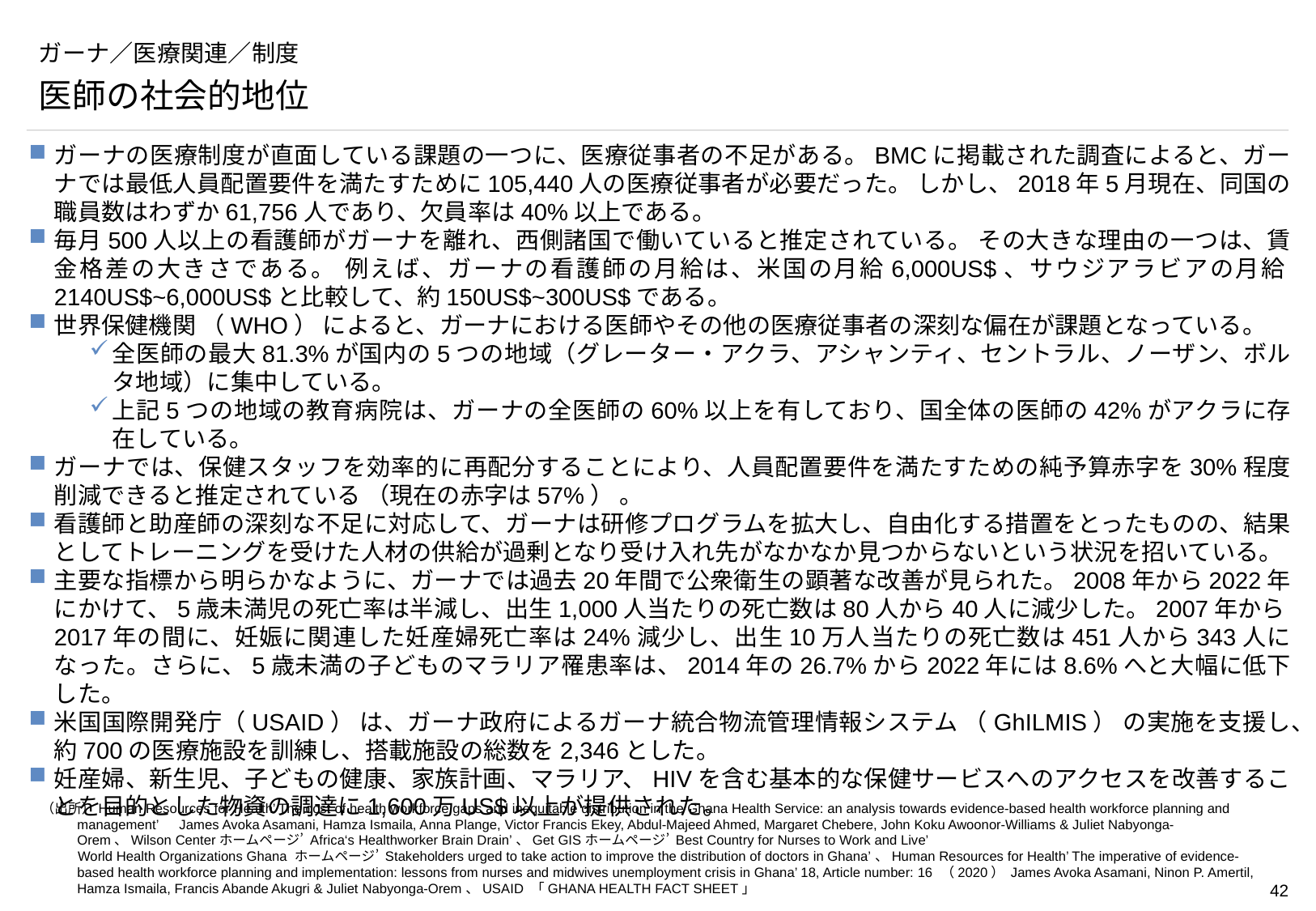

# ガーナ／医療関連／制度
医師の社会的地位
ガーナの医療制度が直面している課題の一つに、医療従事者の不足がある。BMCに掲載された調査によると、ガーナでは最低人員配置要件を満たすために105,440人の医療従事者が必要だった。 しかし、2018年5月現在、同国の職員数はわずか61,756人であり、欠員率は40%以上である。
毎月500人以上の看護師がガーナを離れ、西側諸国で働いていると推定されている。 その大きな理由の一つは、賃金格差の大きさである。 例えば、ガーナの看護師の月給は、米国の月給6,000US$、サウジアラビアの月給2140US$~6,000US$と比較して、約150US$~300US$である。
世界保健機関 （WHO） によると、ガーナにおける医師やその他の医療従事者の深刻な偏在が課題となっている。
全医師の最大81.3%が国内の5つの地域（グレーター・アクラ、アシャンティ、セントラル、ノーザン、ボルタ地域）に集中している。
上記5つの地域の教育病院は、ガーナの全医師の60%以上を有しており、国全体の医師の42%がアクラに存在している。
ガーナでは、保健スタッフを効率的に再配分することにより、人員配置要件を満たすための純予算赤字を30%程度削減できると推定されている （現在の赤字は57%） 。
看護師と助産師の深刻な不足に対応して、ガーナは研修プログラムを拡大し、自由化する措置をとったものの、結果としてトレーニングを受けた人材の供給が過剰となり受け入れ先がなかなか見つからないという状況を招いている。
主要な指標から明らかなように、ガーナでは過去20年間で公衆衛生の顕著な改善が見られた。2008年から2022年にかけて、5歳未満児の死亡率は半減し、出生1,000人当たりの死亡数は80人から40人に減少した。2007年から2017年の間に、妊娠に関連した妊産婦死亡率は24%減少し、出生10万人当たりの死亡数は451人から343人になった。さらに、5歳未満の子どものマラリア罹患率は、2014年の26.7%から2022年には8.6%へと大幅に低下した。
米国国際開発庁（USAID） は、ガーナ政府によるガーナ統合物流管理情報システム （GhILMIS） の実施を支援し、約700の医療施設を訓練し、搭載施設の総数を2,346とした。
妊産婦、新生児、子どもの健康、家族計画、マラリア、HIVを含む基本的な保健サービスへのアクセスを改善することを目的とした物資の調達に1,600万US$以上が提供された。
（出所）Human Resources for Health’ The cost of health workforce gaps and inequitable distribution in the Ghana Health Service: an analysis towards evidence-based health workforce planning and management’　James Avoka Asamani, Hamza Ismaila, Anna Plange, Victor Francis Ekey, Abdul-Majeed Ahmed, Margaret Chebere, John Koku Awoonor-Williams & Juliet Nabyonga-Orem、Wilson Centerホームページ’ Africa‘s Healthworker Brain Drain’、Get GISホームページ’ Best Country for Nurses to Work and Live’
World Health Organizations Ghana ホームページ’ Stakeholders urged to take action to improve the distribution of doctors in Ghana’、Human Resources for Health’ The imperative of evidence-based health workforce planning and implementation: lessons from nurses and midwives unemployment crisis in Ghana’ 18, Article number: 16 （2020） James Avoka Asamani, Ninon P. Amertil, Hamza Ismaila, Francis Abande Akugri & Juliet Nabyonga-Orem、USAID 「GHANA HEALTH FACT SHEET」